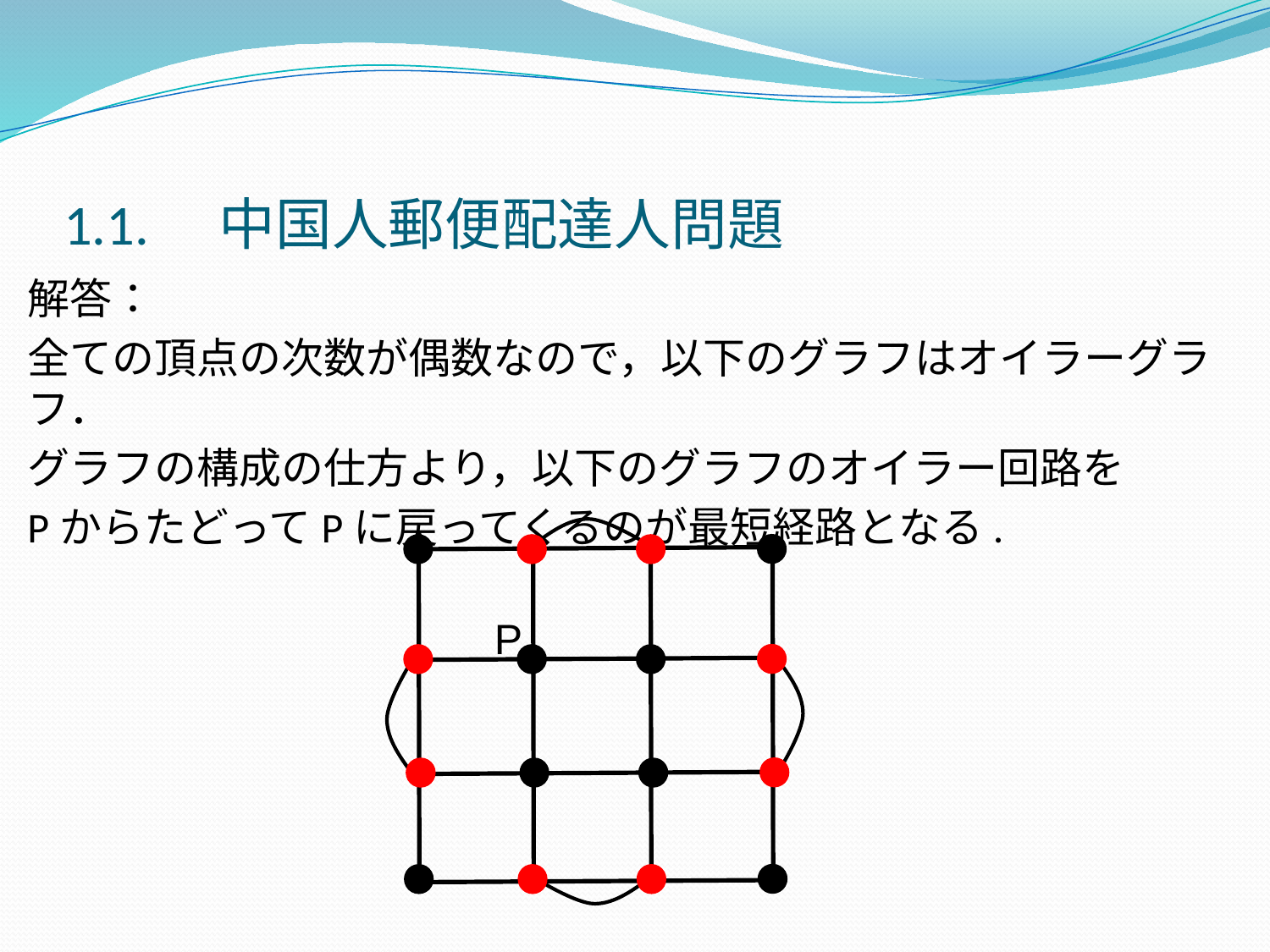

1.1.　中国人郵便配達人問題
解答：
全ての頂点の次数が偶数なので，以下のグラフはオイラーグラフ．
グラフの構成の仕方より，以下のグラフのオイラー回路を
PからたどってPに戻ってくるのが最短経路となる.

P